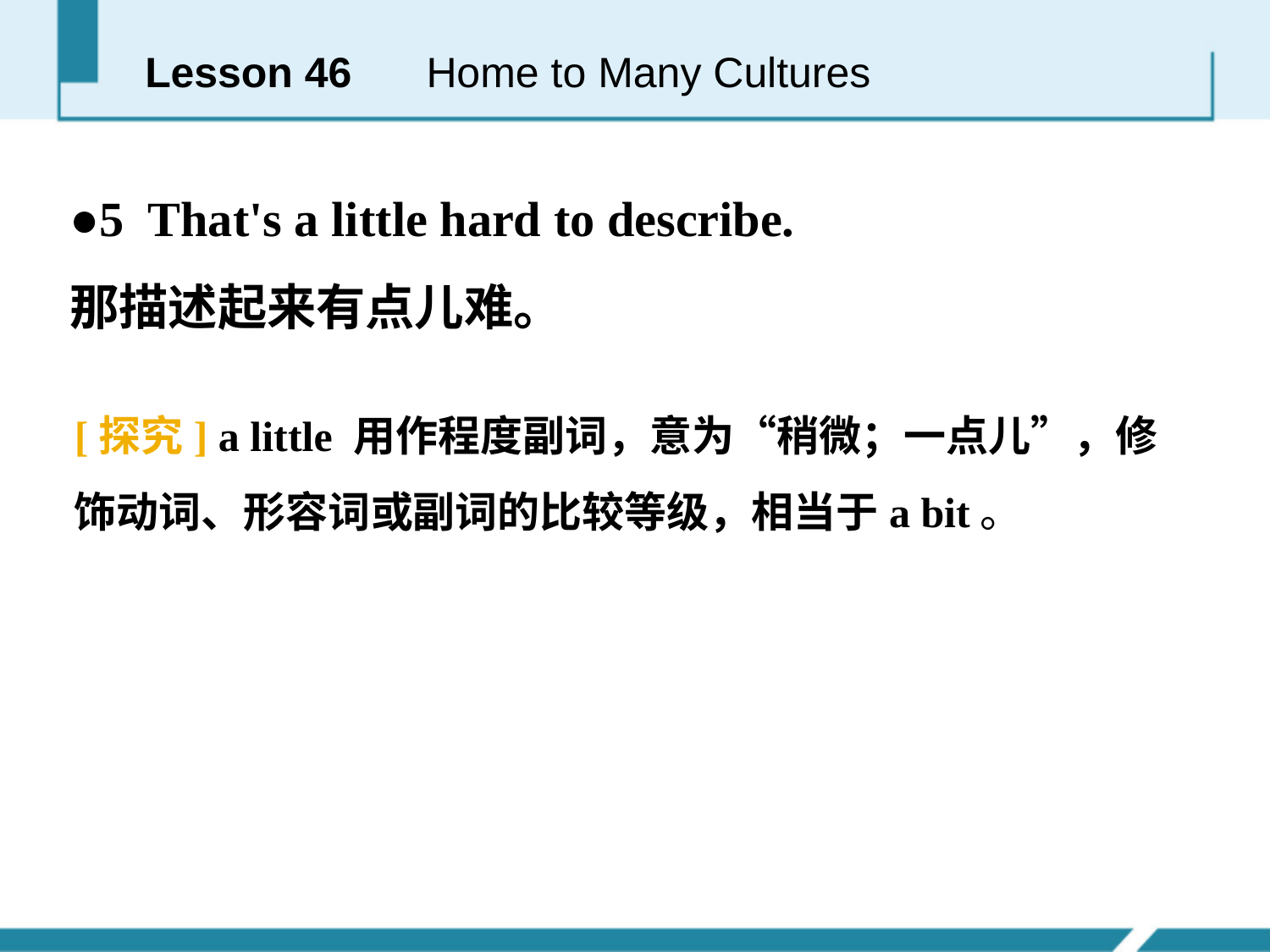

Lesson 46 　Home to Many Cultures
●5  That's a little hard to describe.
那描述起来有点儿难。
[探究] a little 用作程度副词，意为“稍微；一点儿”，修饰动词、形容词或副词的比较等级，相当于a bit。